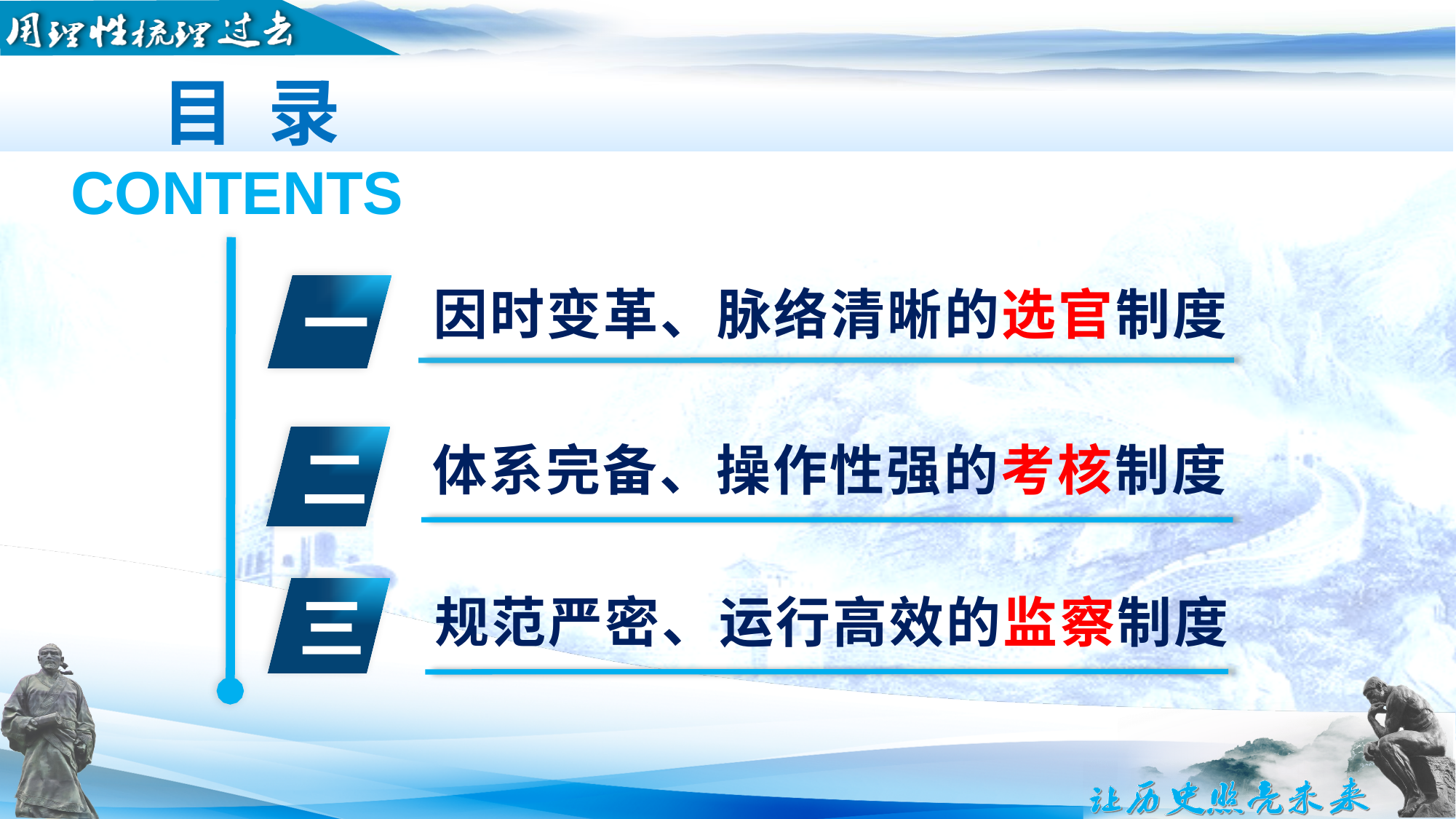

目  录
CONTENTS
因时变革、脉络清晰的选官制度
一
二
体系完备、操作性强的考核制度
三
规范严密、运行高效的监察制度